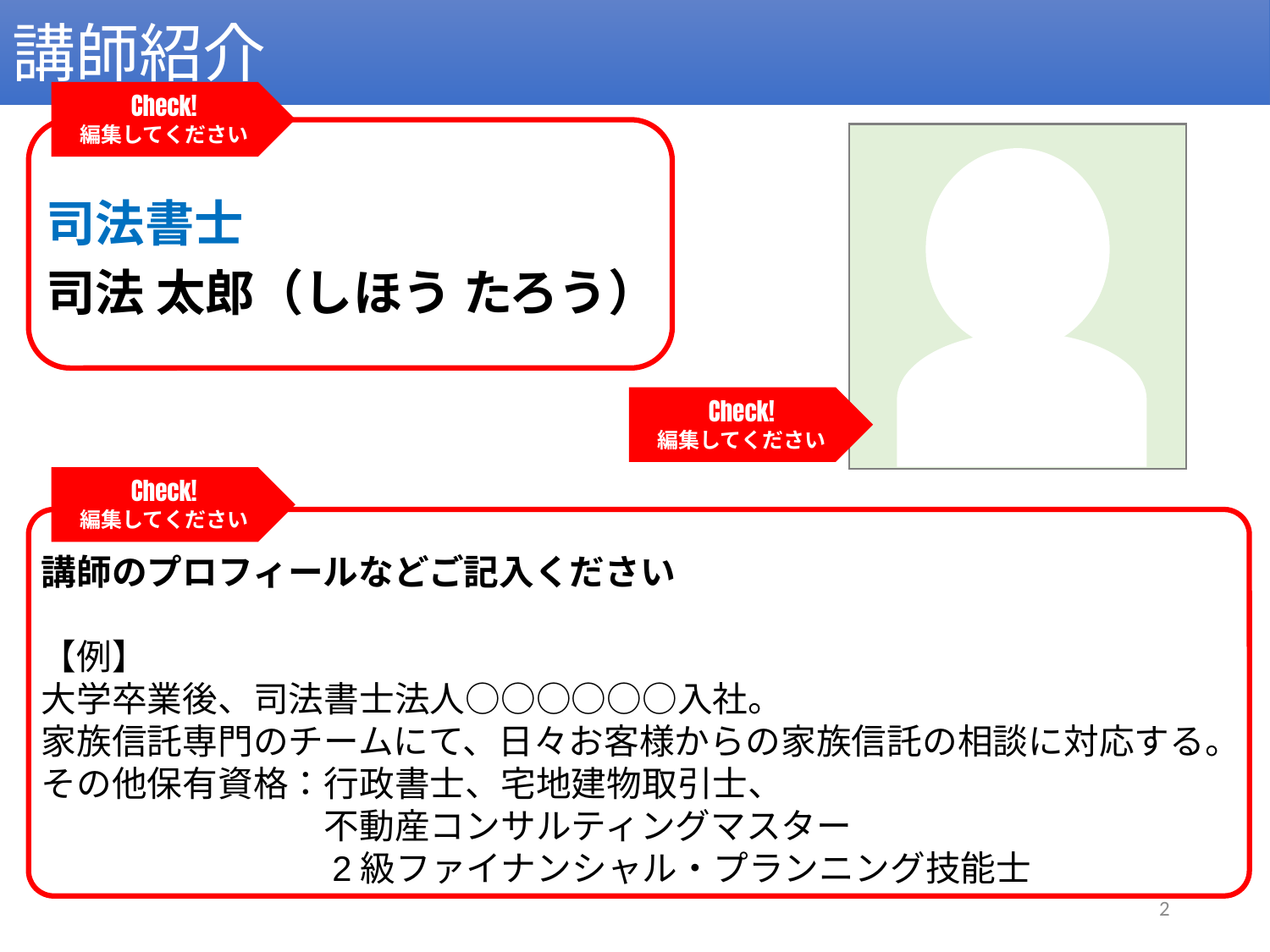

講師紹介
Check!
編集してください

Check!
編集してください
司法書士

司法 太郎（しほう たろう）
Check!
編集してください

講師のプロフィールなどご記入ください

【例】
大学卒業後、司法書士法人○○○○○○入社。
家族信託専門のチームにて、日々お客様からの家族信託の相談に対応する。
その他保有資格：行政書士、宅地建物取引士、
　　　　　　　　不動産コンサルティングマスター
　　　　　　　　2級ファイナンシャル・プランニング技能士

2